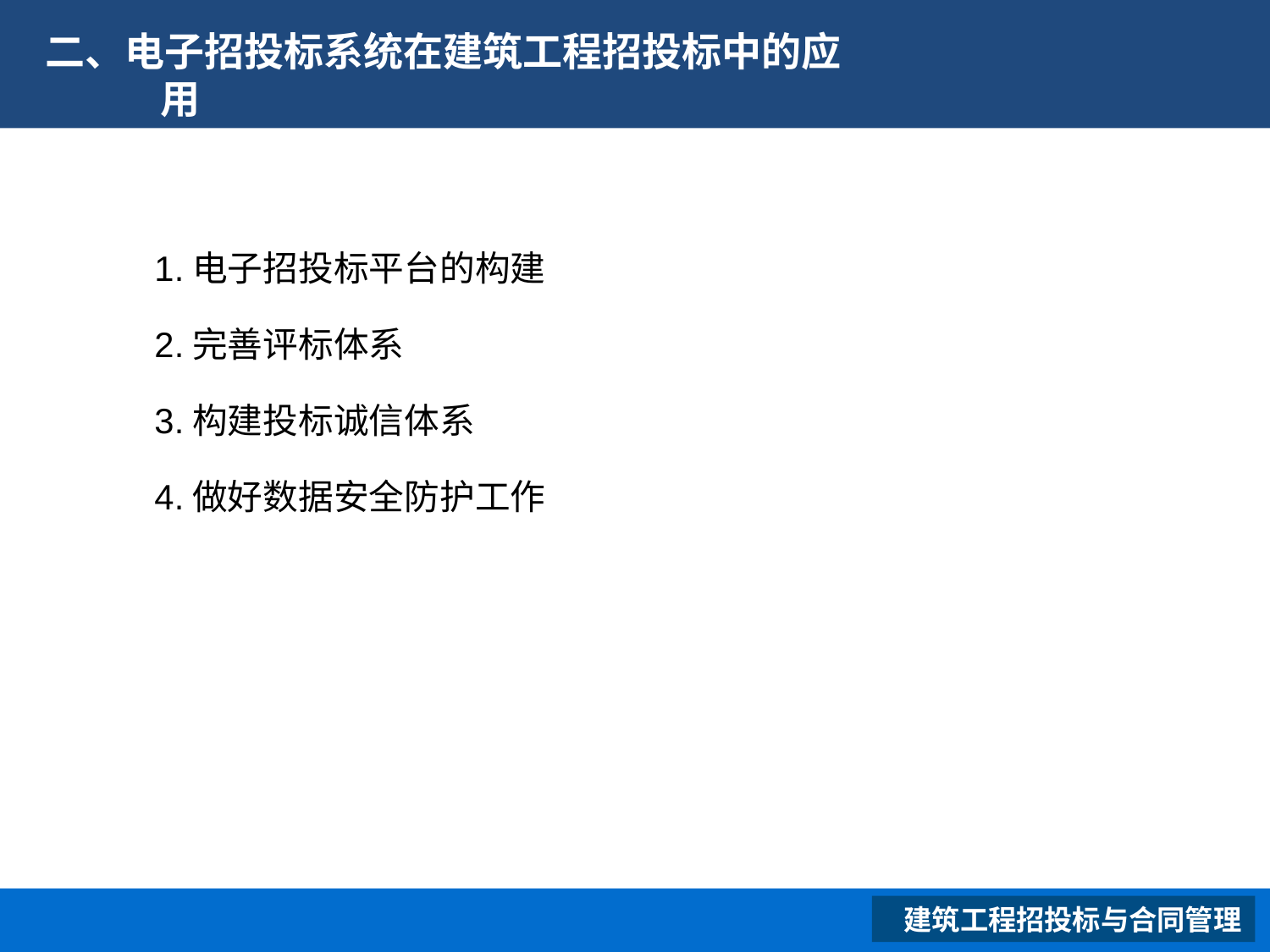

# 二、电子招投标系统在建筑工程招投标中的应用
1.电子招投标平台的构建
2.完善评标体系
3.构建投标诚信体系
4.做好数据安全防护工作

  建筑工程招投标与合同管理
XXXXXXXXXXXXXXXXXX